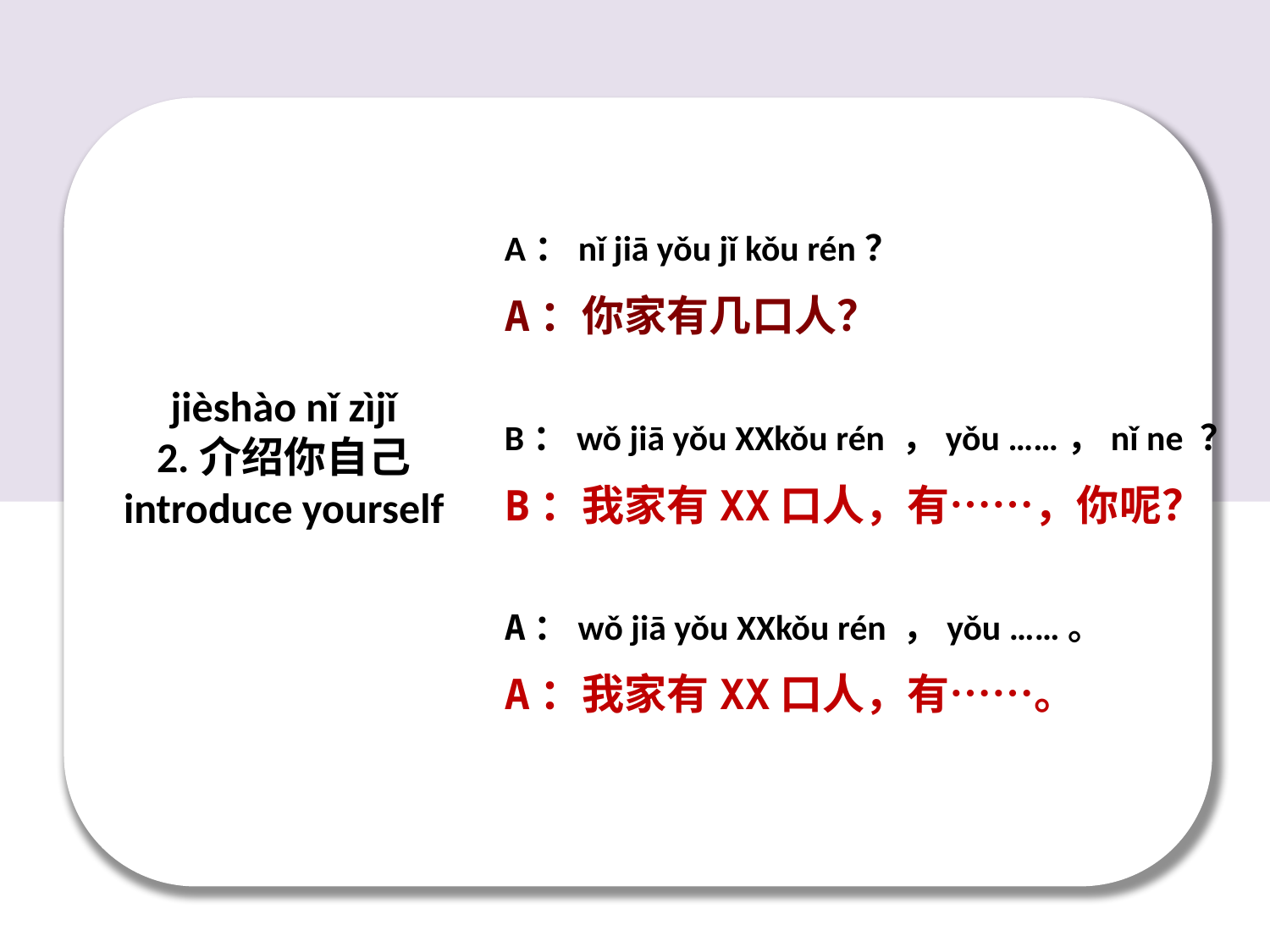

A：nǐ jiā yǒu jǐ kǒu rén？
A：你家有几口人？

B：wǒ jiā yǒu XXkǒu rén ，yǒu ……，nǐ ne ？
B：我家有XX口人，有……，你呢？

A：wǒ jiā yǒu XXkǒu rén ，yǒu ……。
A：我家有XX口人，有……。
jièshào nǐ zìjǐ
2.介绍你自己
introduce yourself